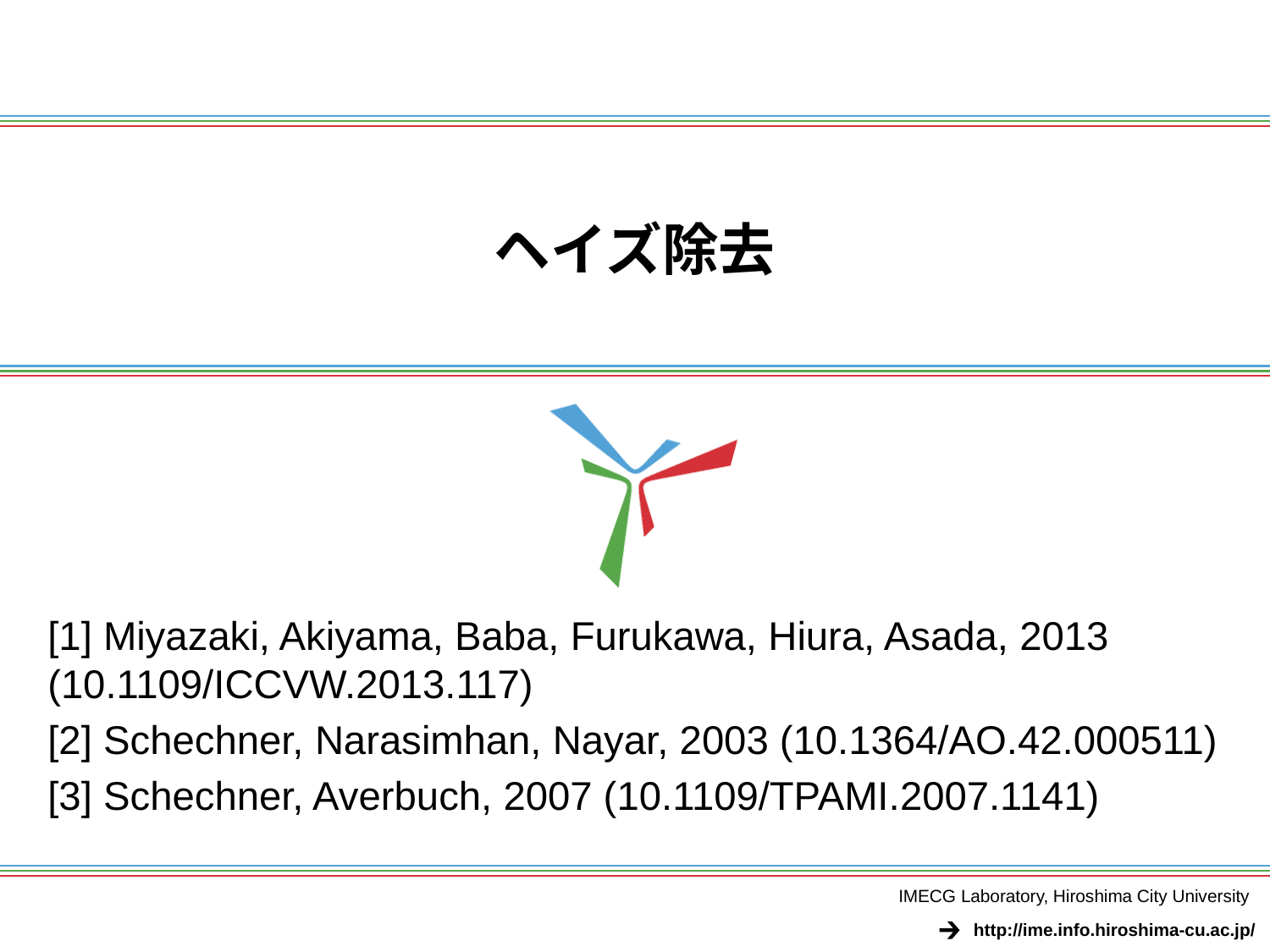

# ヘイズ除去
[1] Miyazaki, Akiyama, Baba, Furukawa, Hiura, Asada, 2013 (10.1109/ICCVW.2013.117)
[2] Schechner, Narasimhan, Nayar, 2003 (10.1364/AO.42.000511)
[3] Schechner, Averbuch, 2007 (10.1109/TPAMI.2007.1141)